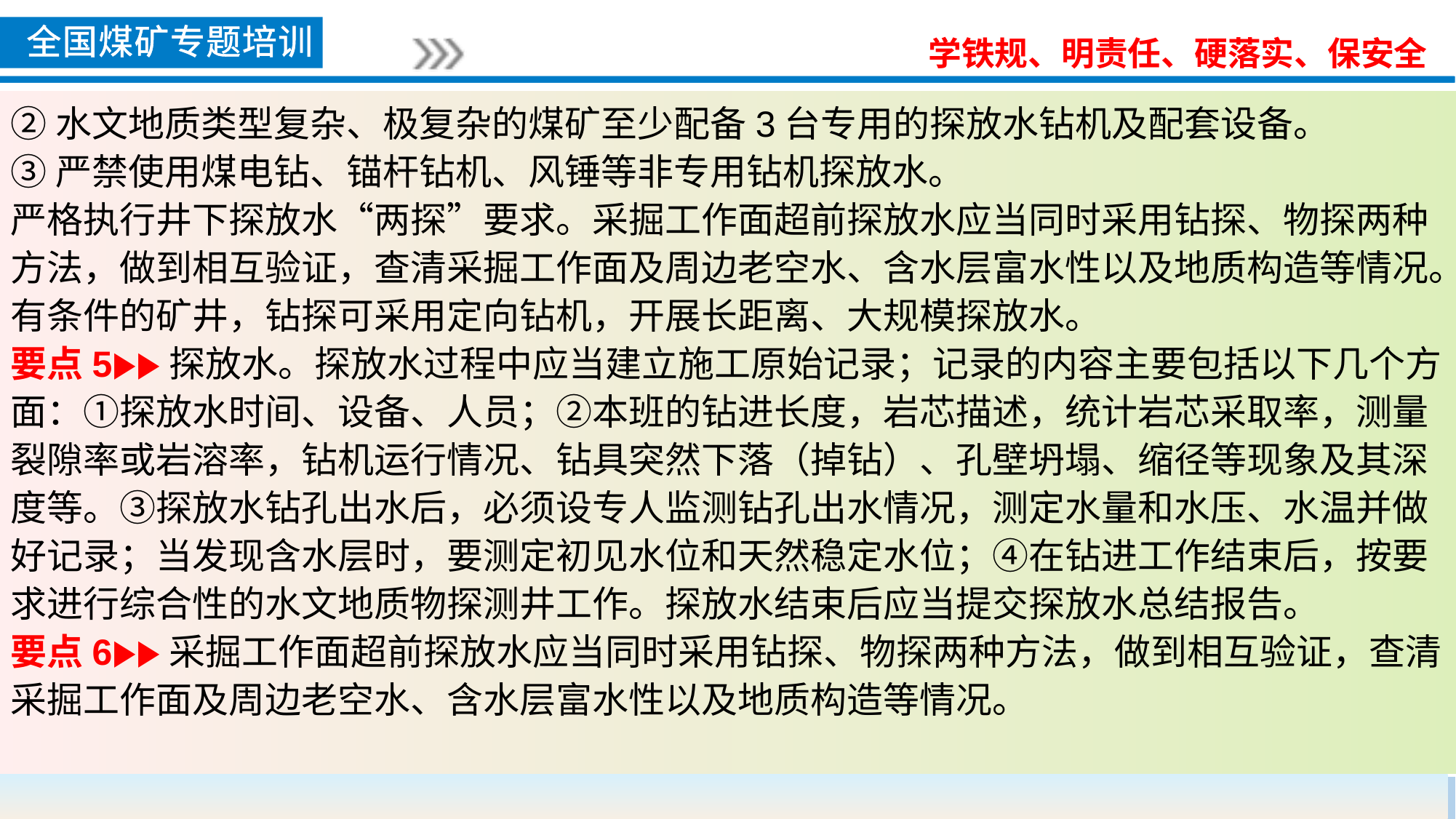

②水文地质类型复杂、极复杂的煤矿至少配备3台专用的探放水钻机及配套设备。
③严禁使用煤电钻、锚杆钻机、风锤等非专用钻机探放水。
严格执行井下探放水“两探”要求。采掘工作面超前探放水应当同时采用钻探、物探两种方法，做到相互验证，查清采掘工作面及周边老空水、含水层富水性以及地质构造等情况。有条件的矿井，钻探可采用定向钻机，开展长距离、大规模探放水。
要点5▶▶探放水。探放水过程中应当建立施工原始记录；记录的内容主要包括以下几个方面‌：①探放水时间、设备、人员；②本班的钻进长度，‌岩芯描述，统计岩芯采取率，测量裂隙率或岩溶率，钻机运行情况、钻具突然下落（掉钻）、孔壁坍塌、缩径等现象及其深度等。③探放水钻孔出水后，必须设专人监测钻孔出水情况，测定水量和水压、水温并做好记录；当发现含水层时，要测定初见水位和天然稳定水位；④在钻进工作结束后，按要求进行综合性的水文地质物探测井工作。探放水结束后应当提交探放水总结报告。
要点6▶▶采掘工作面超前探放水应当同时采用钻探、物探两种方法，做到相互验证，查清采掘工作面及周边老空水、含水层富水性以及地质构造等情况。